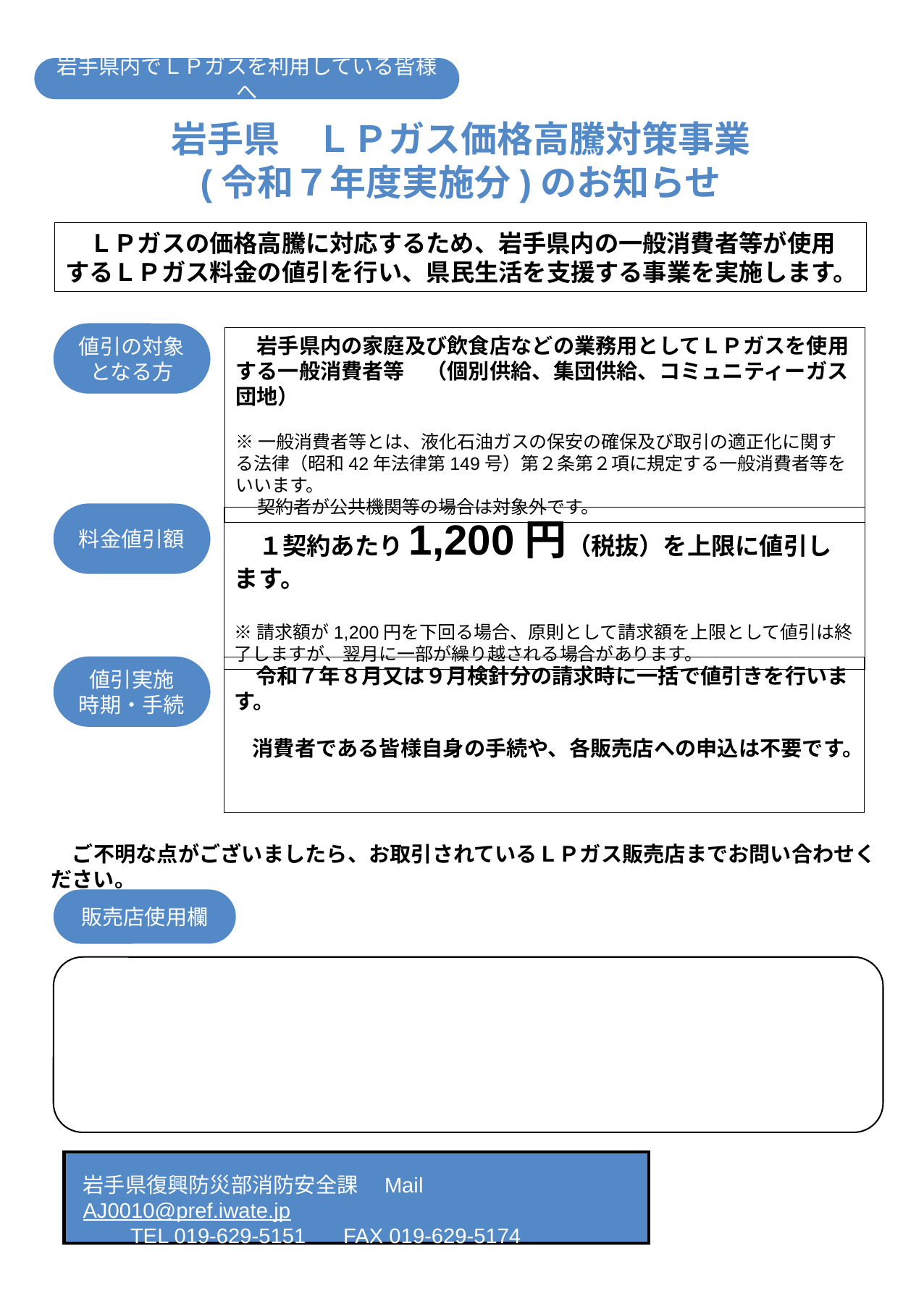

岩手県内でＬＰガスを利用している皆様へ
岩手県　ＬＰガス価格高騰対策事業
(令和７年度実施分)のお知らせ
　ＬＰガスの価格高騰に対応するため、岩手県内の一般消費者等が使用するＬＰガス料金の値引を行い、県民生活を支援する事業を実施します。
値引の対象となる方
　岩手県内の家庭及び飲食店などの業務用としてＬＰガスを使用する一般消費者等　（個別供給、集団供給、コミュニティーガス団地）
※一般消費者等とは、液化石油ガスの保安の確保及び取引の適正化に関する法律（昭和42年法律第149号）第２条第２項に規定する一般消費者等をいいます。
　 契約者が公共機関等の場合は対象外です。
料金値引額
　１契約あたり1,200円（税抜）を上限に値引します。

※請求額が1,200円を下回る場合、原則として請求額を上限として値引は終了しますが、翌月に一部が繰り越される場合があります。
値引実施
時期・手続
　令和７年８月又は９月検針分の請求時に一括で値引きを行います。

　消費者である皆様自身の手続や、各販売店への申込は不要です。

　ご不明な点がございましたら、お取引されているＬＰガス販売店までお問い合わせください。
販売店使用欄

岩手県復興防災部消防安全課　Mail　AJ0010@pref.iwate.jp
　　TEL 019-629-5151 　FAX 019-629-5174